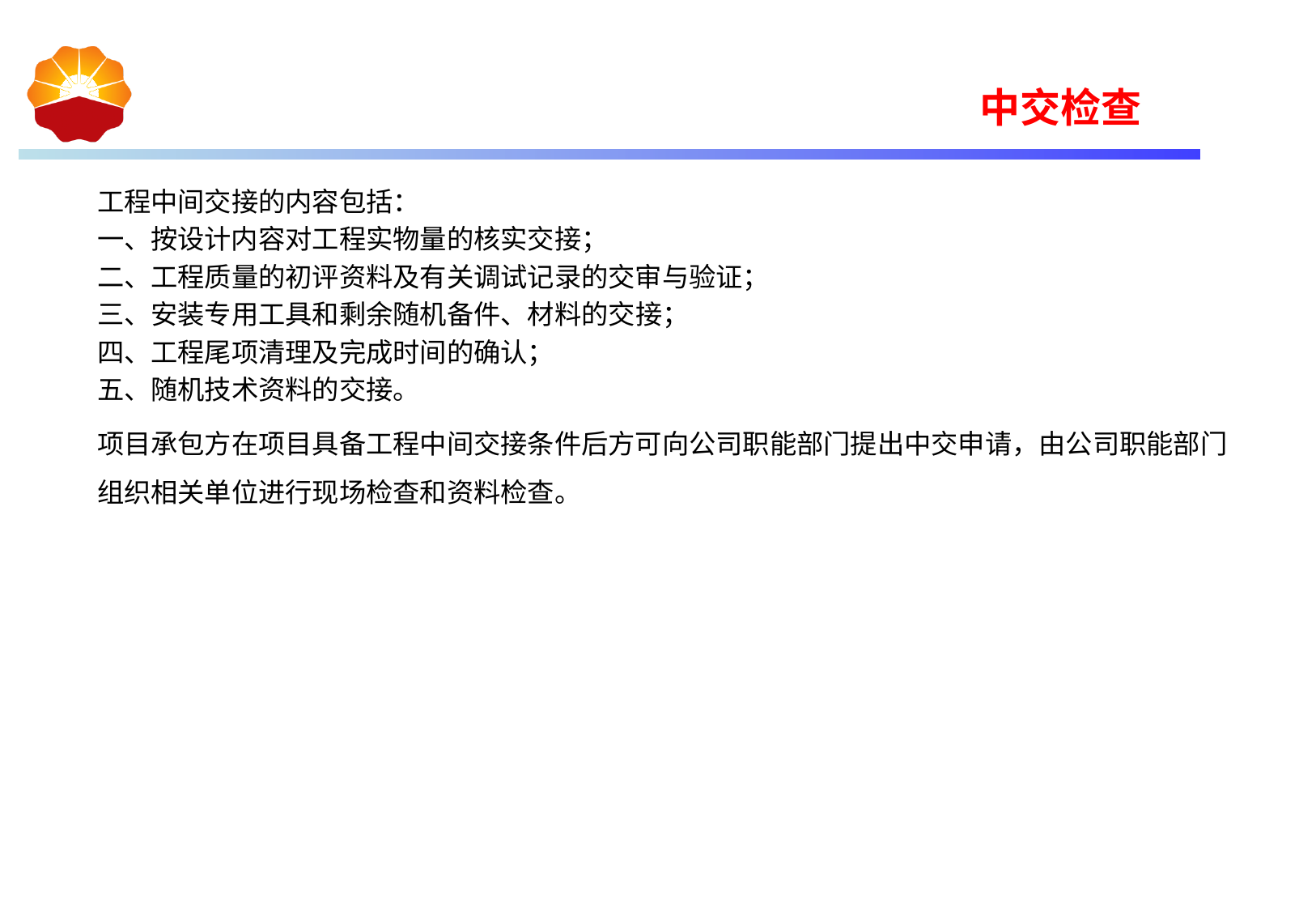

中交检查
工程中间交接的内容包括：
一、按设计内容对工程实物量的核实交接；
二、工程质量的初评资料及有关调试记录的交审与验证；
三、安装专用工具和剩余随机备件、材料的交接；
四、工程尾项清理及完成时间的确认；
五、随机技术资料的交接。
项目承包方在项目具备工程中间交接条件后方可向公司职能部门提出中交申请，由公司职能部门组织相关单位进行现场检查和资料检查。